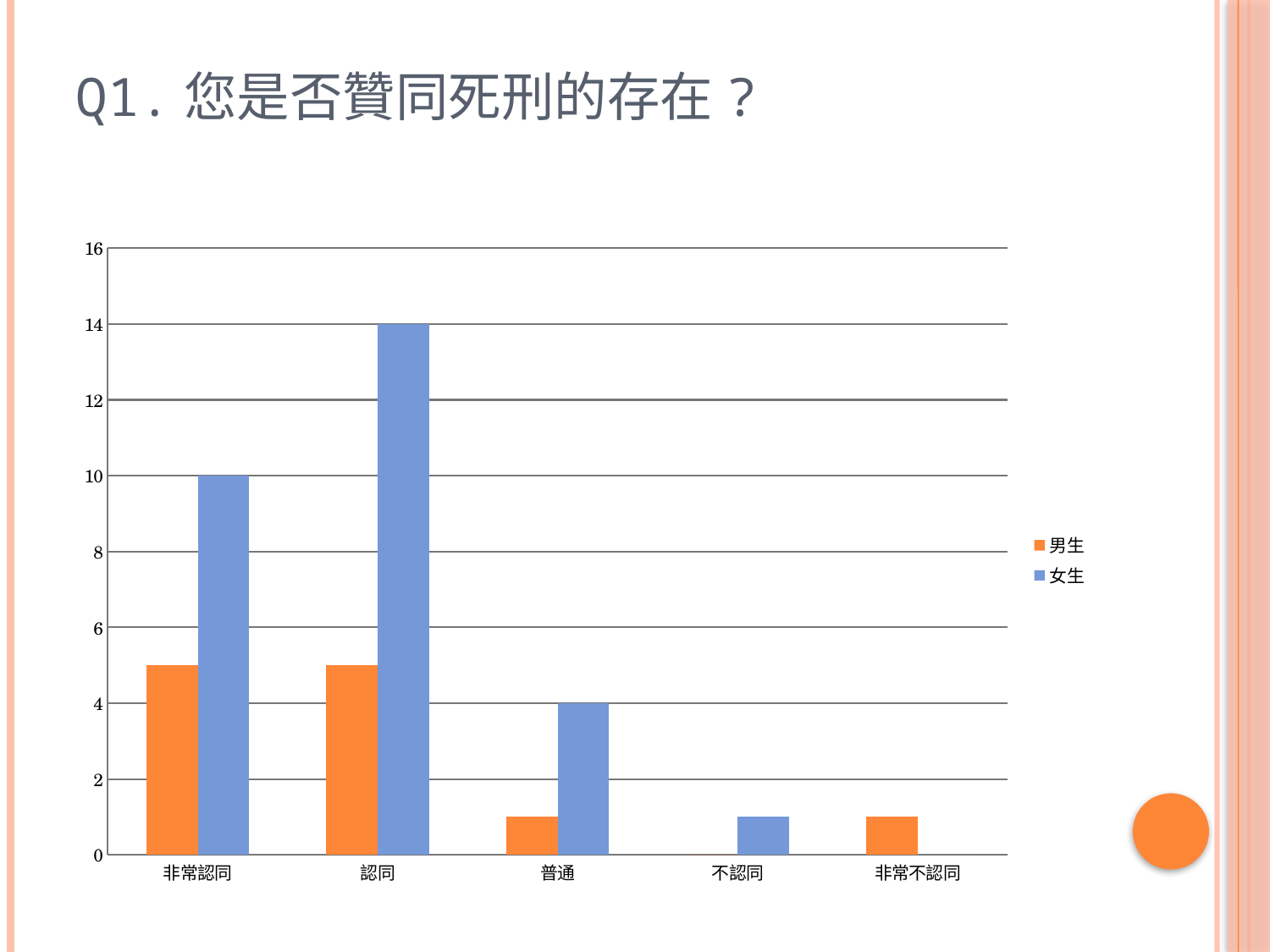

# Q1.您是否贊同死刑的存在?

### Chart

| Category | 男生 | 女生 |
|---|---|---|
| 非常認同 | 5.0 | 10.0 |
| 認同 | 5.0 | 14.0 |
| 普通 | 1.0 | 4.0 |
| 不認同 | 0.0 | 1.0 |
| 非常不認同 | 1.0 | 0.0 |